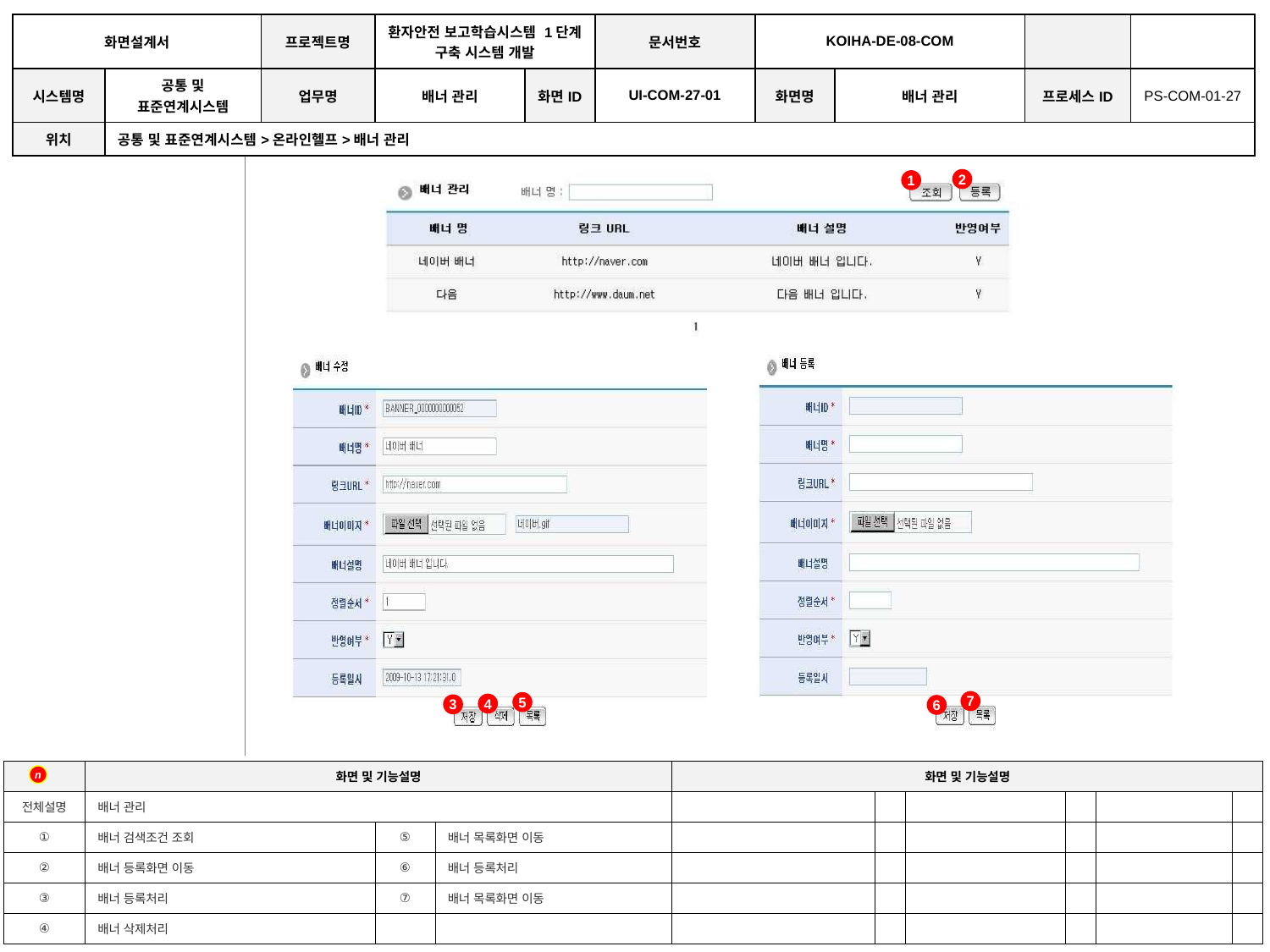

| 화면설계서 |  | 프로젝트명 | 환자안전 보고학습시스템 1단계 구축 시스템 개발 |  | 문서번호 | KOIHA-DE-08-COM |  |  |  |
| --- | --- | --- | --- | --- | --- | --- | --- | --- | --- |
| 시스템명 | 공통 및 표준연계시스템 | 업무명 | 배너 관리 | 화면ID | UI-COM-27-01 | 화면명 | 배너 관리 | 프로세스ID | PS-COM-01-27 |
| 위치 | 공통 및 표준연계시스템>온라인헬프>배너 관리 |  |  |  |  |  |  |  |  |
2
1

7
5
4
3
6
|  | 화면 및 기능설명 |  |  | 화면 및 기능설명 |  |  |  |  |  |
| --- | --- | --- | --- | --- | --- | --- | --- | --- | --- |
| 전체설명 | 배너 관리 |  |  |  |  |  |  |  |  |
| ① | 배너 검색조건 조회 | ⑤ | 배너 목록화면 이동 |  |  |  |  |  |  |
| ② | 배너 등록화면 이동 | ⑥ | 배너 등록처리 |  |  |  |  |  |  |
| ③ | 배너 등록처리 | ⑦ | 배너 목록화면 이동 |  |  |  |  |  |  |
| ④ | 배너 삭제처리 |  |  |  |  |  |  |  |  |
n